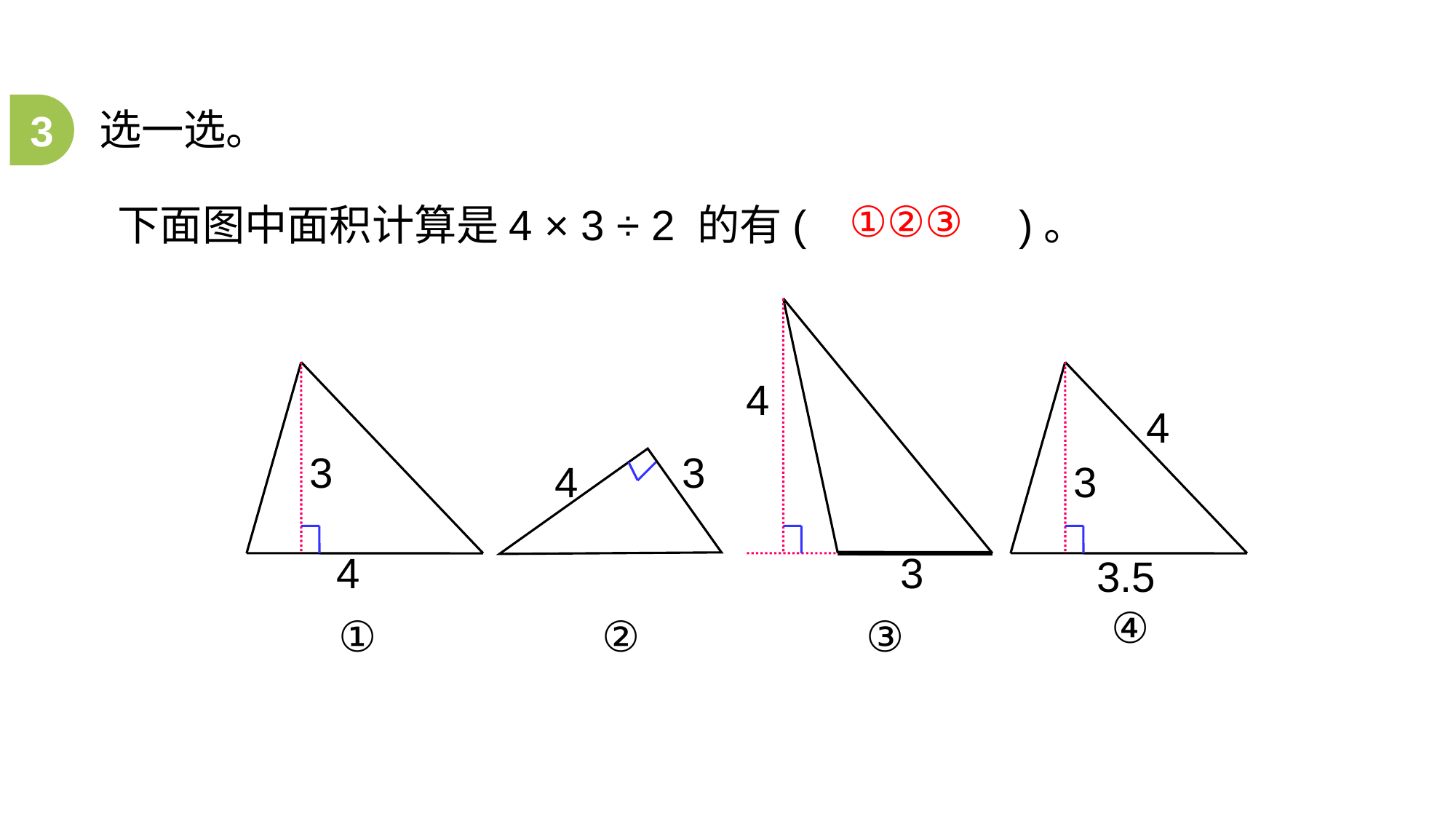

3
选一选。
①②③
下面图中面积计算是4 × 3 ÷ 2 的有(                  )。

4
4
3
3
4
3

4
3
3.5

④
①
②
③